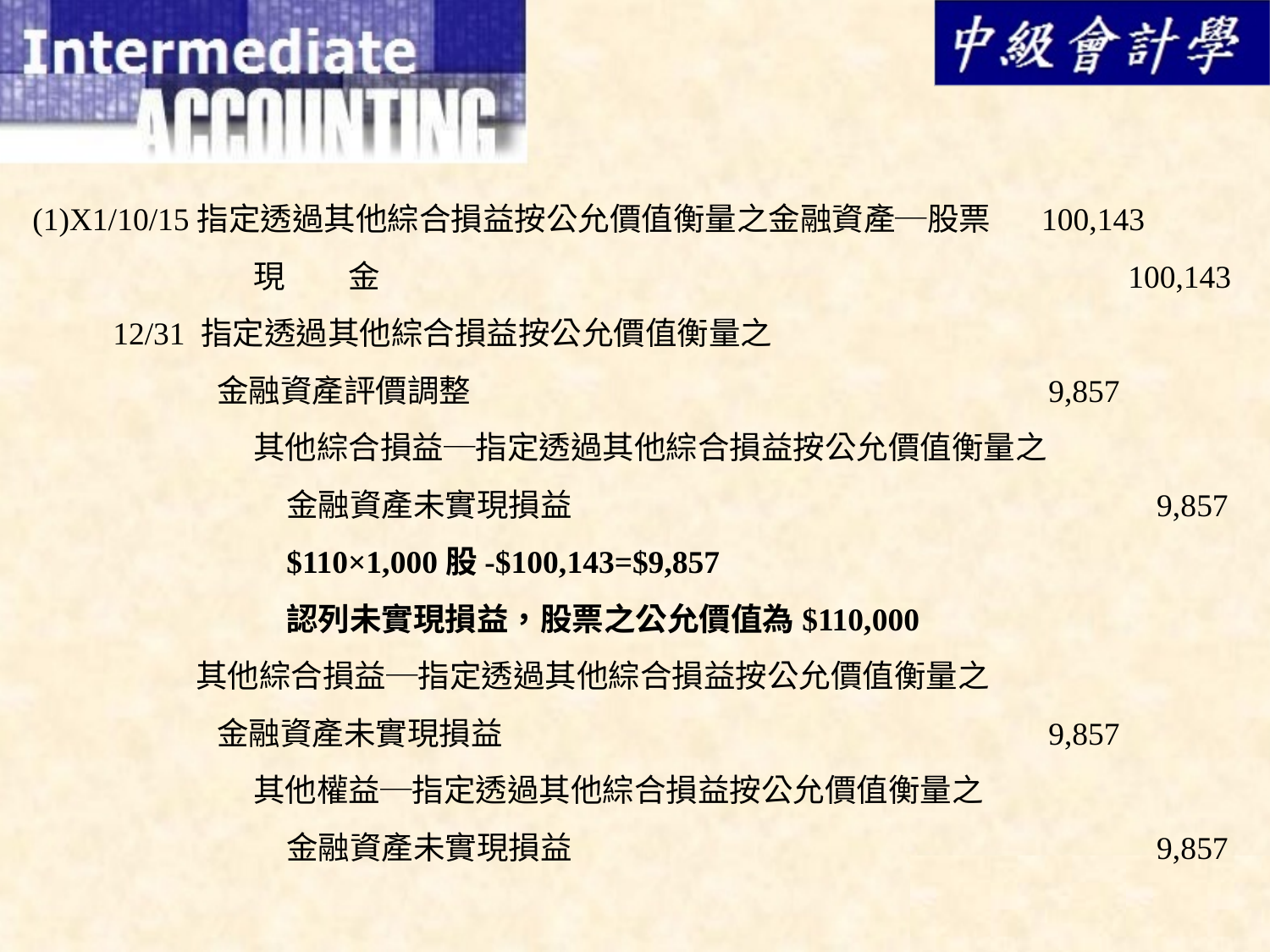

(1)X1/10/15指定透過其他綜合損益按公允價值衡量之金融資產─股票      100,143
	            現　　金						          100,143
          12/31 指定透過其他綜合損益按公允價值衡量之
	        金融資產評價調整				 	9,857
	            其他綜合損益─指定透過其他綜合損益按公允價值衡量之
		金融資產未實現損益				              9,857
		$110×1,000股-$100,143=$9,857
		認列未實現損益，股票之公允價值為$110,000
	    其他綜合損益─指定透過其他綜合損益按公允價值衡量之
	        金融資產未實現損益					9,857
	            其他權益─指定透過其他綜合損益按公允價值衡量之
		金融資產未實現損益				              9,857